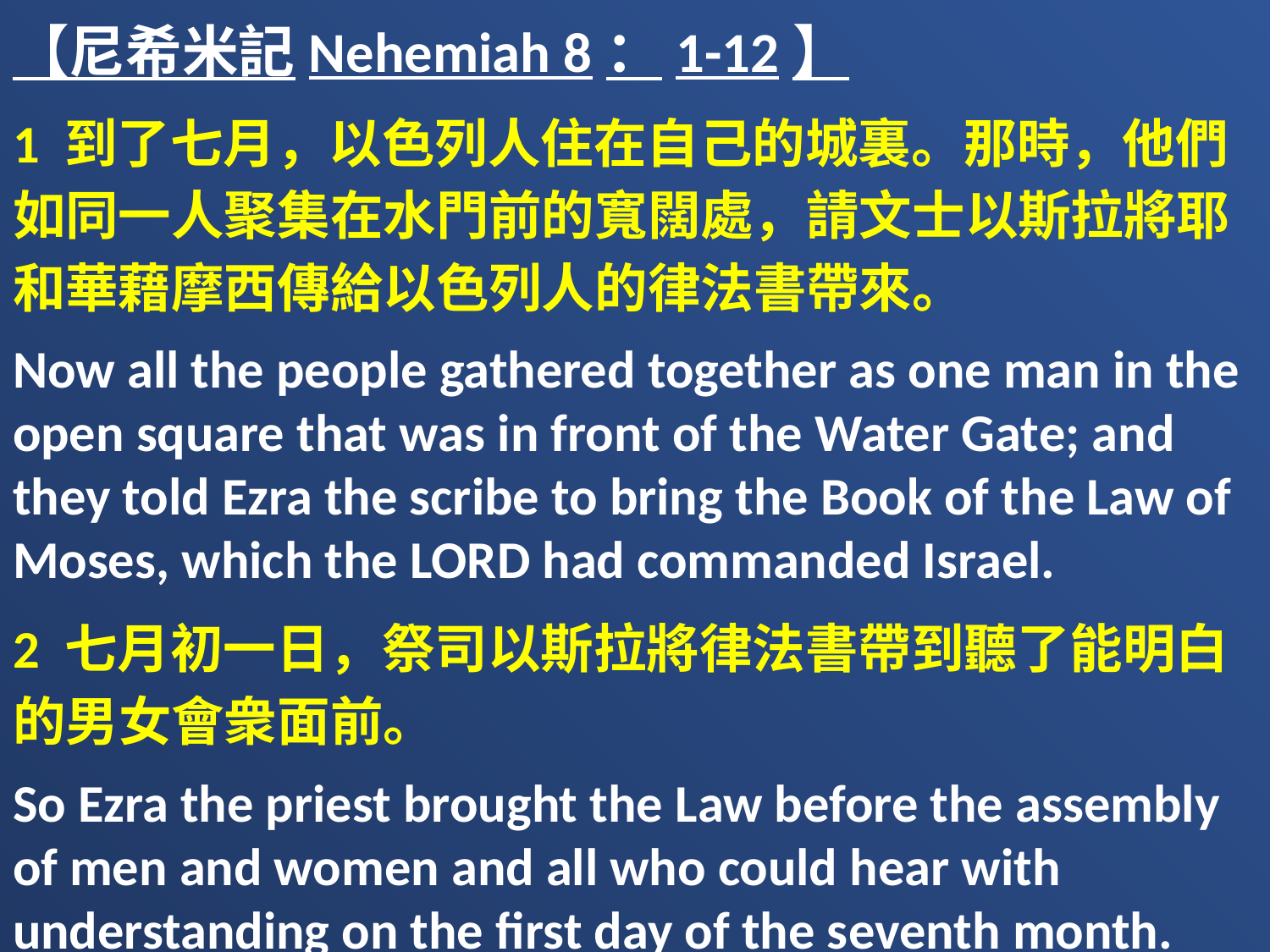

【尼希米記Nehemiah 8：1-12】
1 到了七月，以色列人住在自己的城裏。那時，他們如同一人聚集在水門前的寬闊處，請文士以斯拉將耶和華藉摩西傳給以色列人的律法書帶來。
Now all the people gathered together as one man in the open square that was in front of the Water Gate; and they told Ezra the scribe to bring the Book of the Law of Moses, which the LORD had commanded Israel.
2 七月初一日，祭司以斯拉將律法書帶到聽了能明白的男女會衆面前。
So Ezra the priest brought the Law before the assembly of men and women and all who could hear with understanding on the first day of the seventh month.